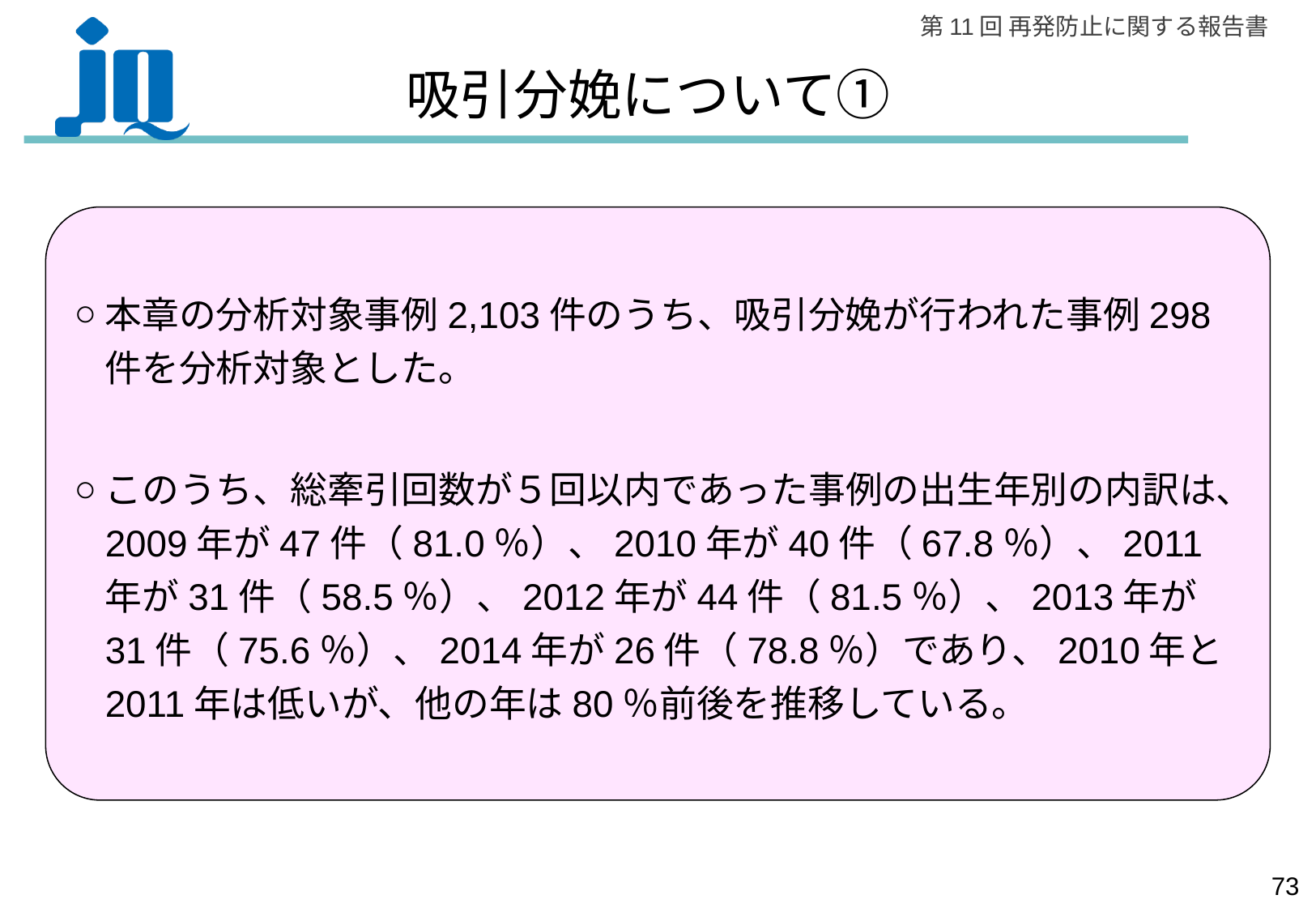

# 吸引分娩について①
本章の分析対象事例2,103件のうち、吸引分娩が行われた事例298件を分析対象とした。

このうち、総牽引回数が５回以内であった事例の出生年別の内訳は、2009年が47件（81.0％）、2010年が40件（67.8％）、2011年が31件（58.5％）、2012年が44件（81.5％）、2013年が31件（75.6％）、2014年が26件（78.8％）であり、2010年と2011年は低いが、他の年は80％前後を推移している。
73